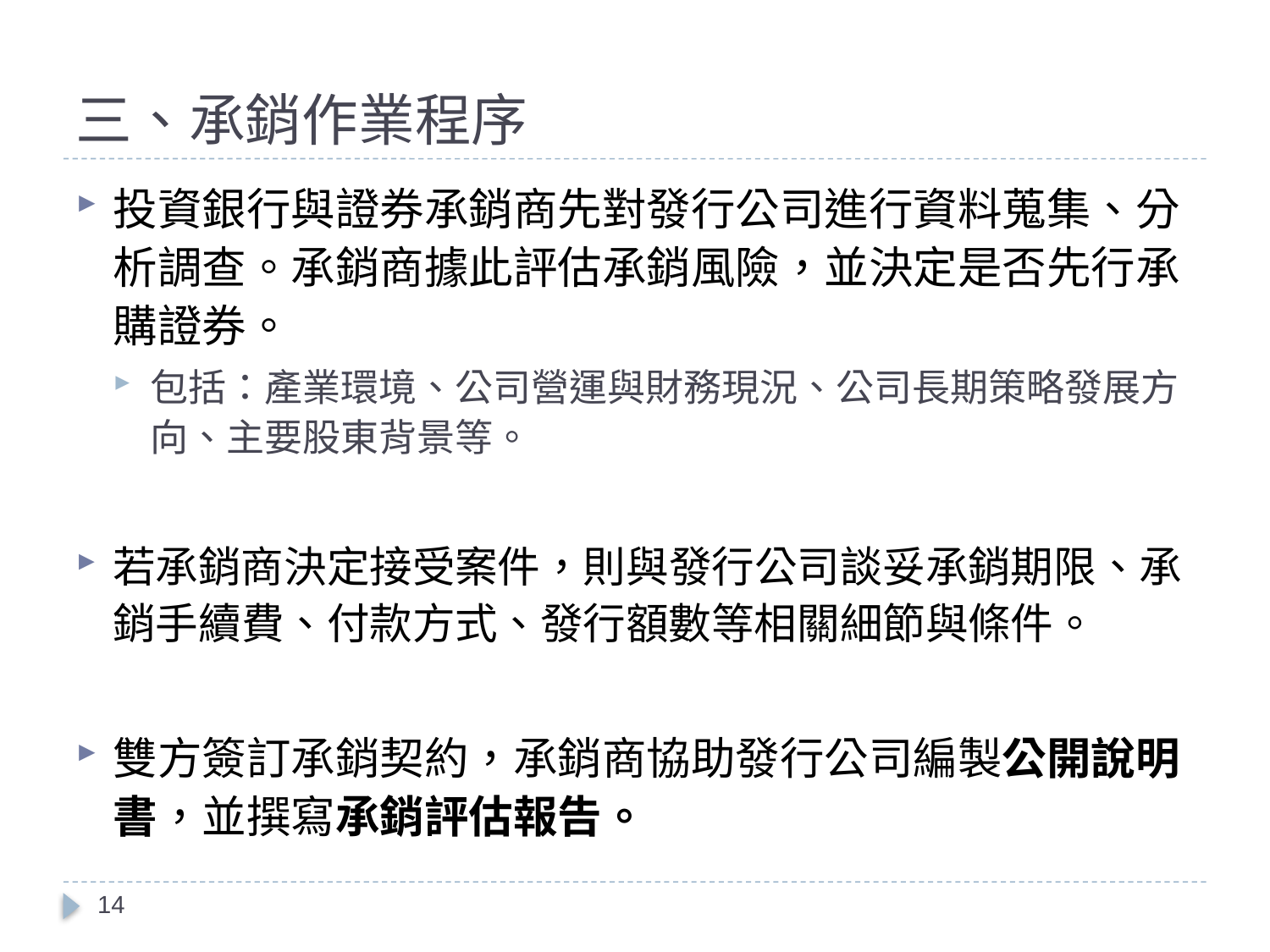

# 三、承銷作業程序
投資銀行與證券承銷商先對發行公司進行資料蒐集、分析調查。承銷商據此評估承銷風險，並決定是否先行承購證券。
包括：產業環境、公司營運與財務現況、公司長期策略發展方向、主要股東背景等。

若承銷商決定接受案件，則與發行公司談妥承銷期限、承銷手續費、付款方式、發行額數等相關細節與條件。

雙方簽訂承銷契約，承銷商協助發行公司編製公開說明書，並撰寫承銷評估報告。
14